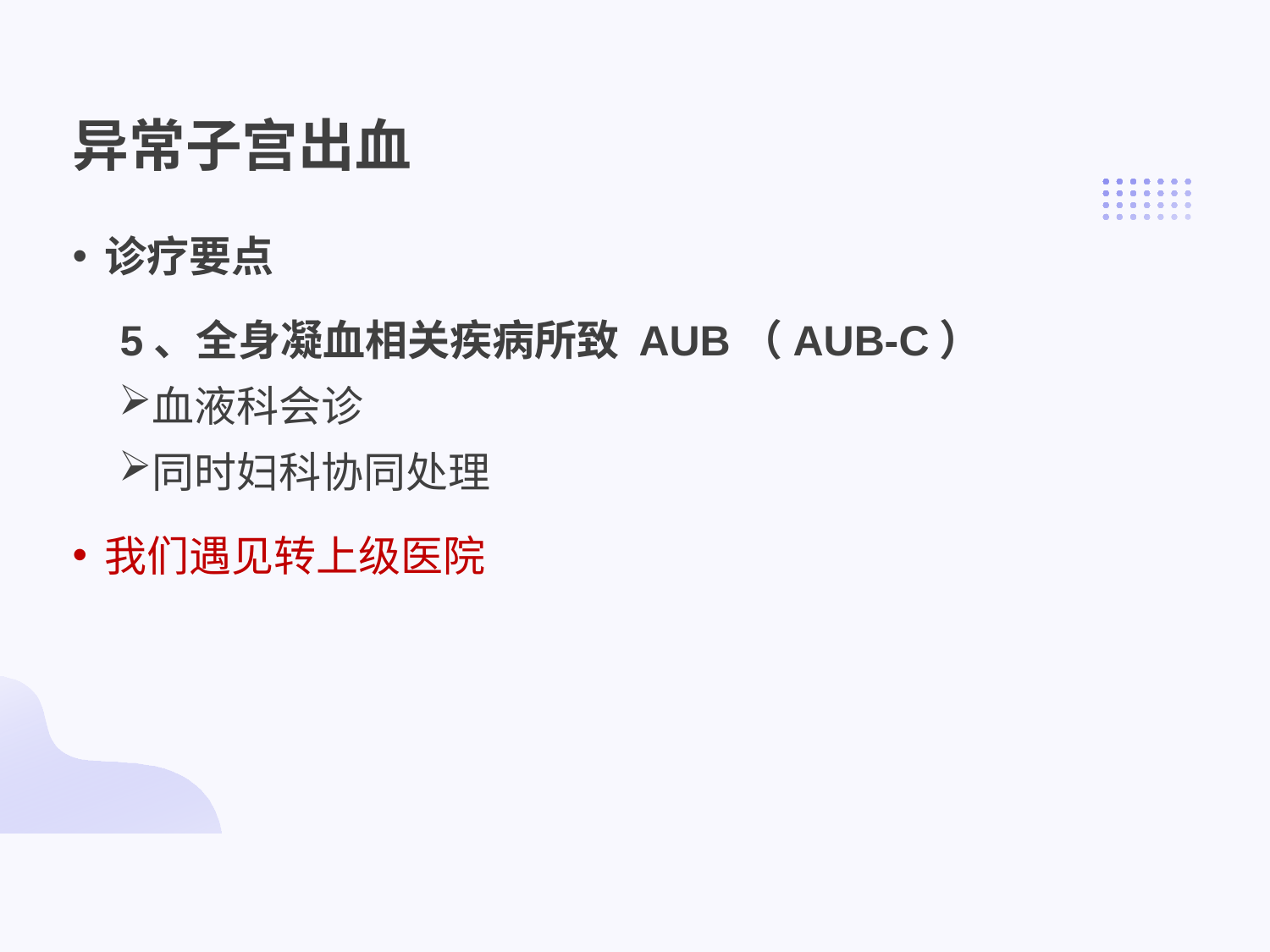

# 异常子宫出血
诊疗要点
    5、全身凝血相关疾病所致 AUB（AUB-C）
血液科会诊
同时妇科协同处理
我们遇见转上级医院